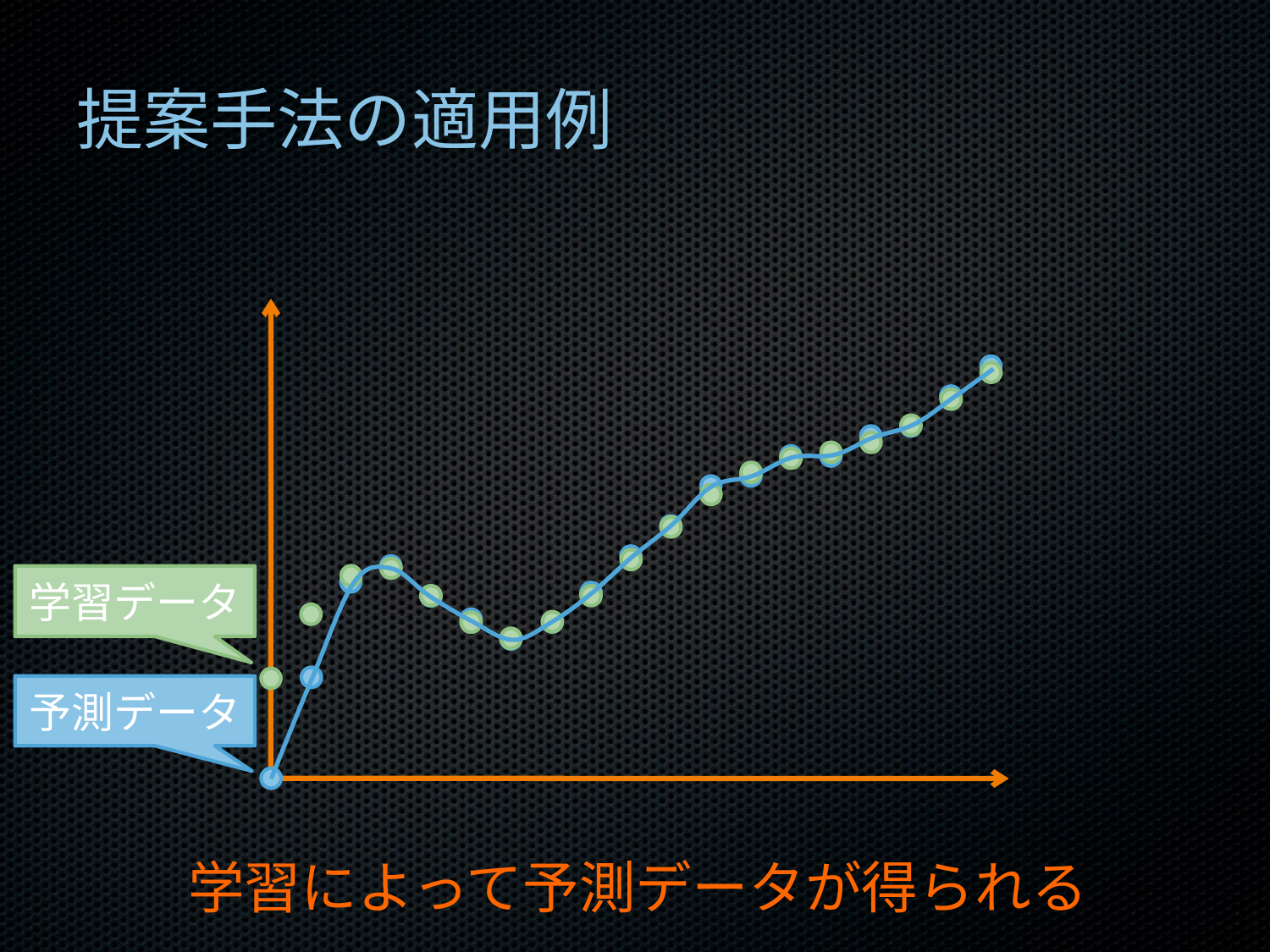

# 提案手法の適用例

学習データ

予測データ

学習によって予測データが得られる